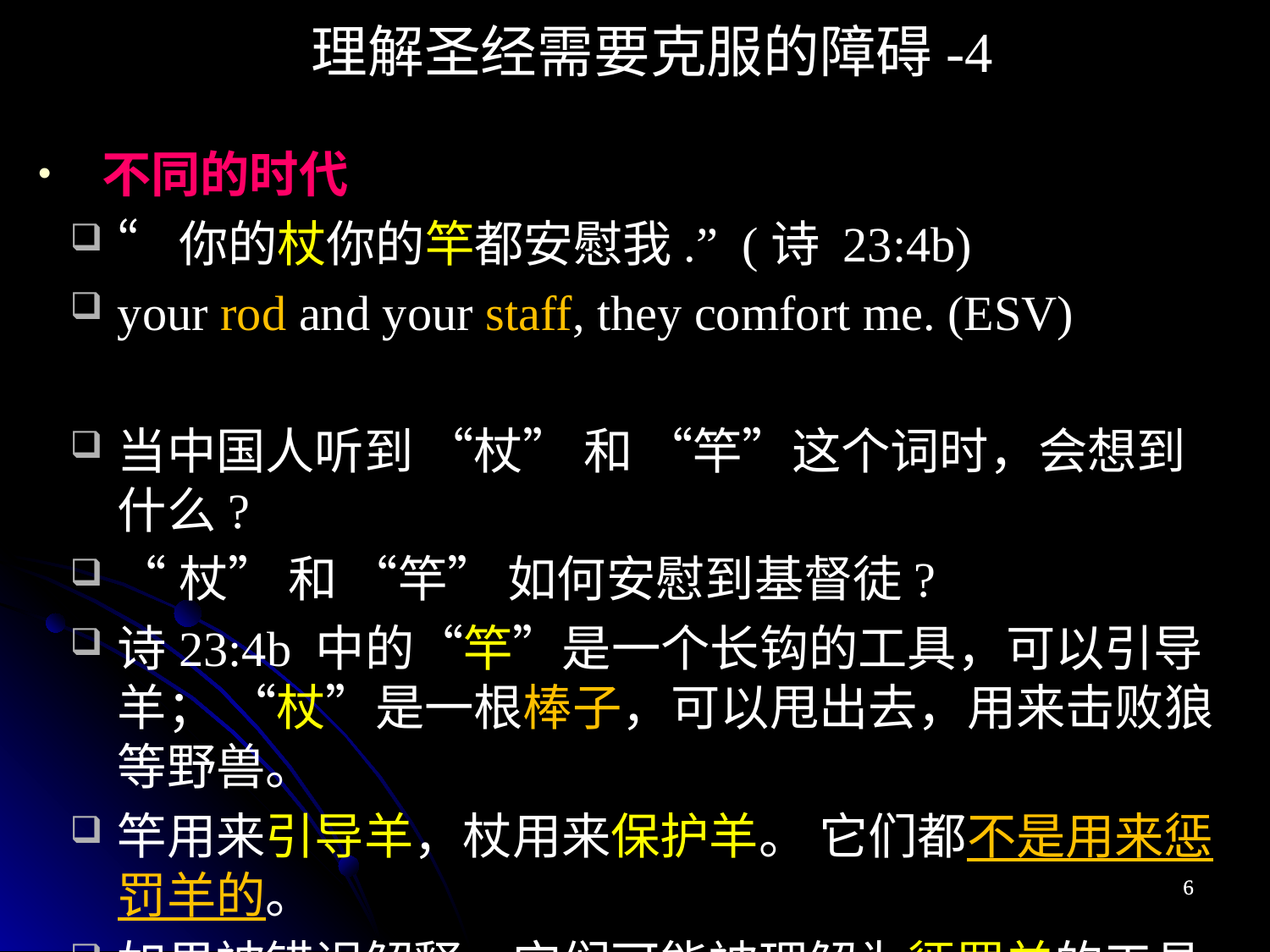

理解圣经需要克服的障碍-4
不同的时代
“你的杖你的竿都安慰我.”  (诗 23:4b)
your rod and your staff, they comfort me. (ESV)

当中国人听到 “杖” 和 “竿”这个词时，会想到什么?
“杖” 和 “竿” 如何安慰到基督徒?
诗23:4b 中的“竿”是一个长钩的工具，可以引导羊； “杖”是一根棒子，可以甩出去，用来击败狼等野兽。
竿用来引导羊，杖用来保护羊。 它们都不是用来惩罚羊的。
如果被错误解释，它们可能被理解为惩罚羊的工具。
6
6